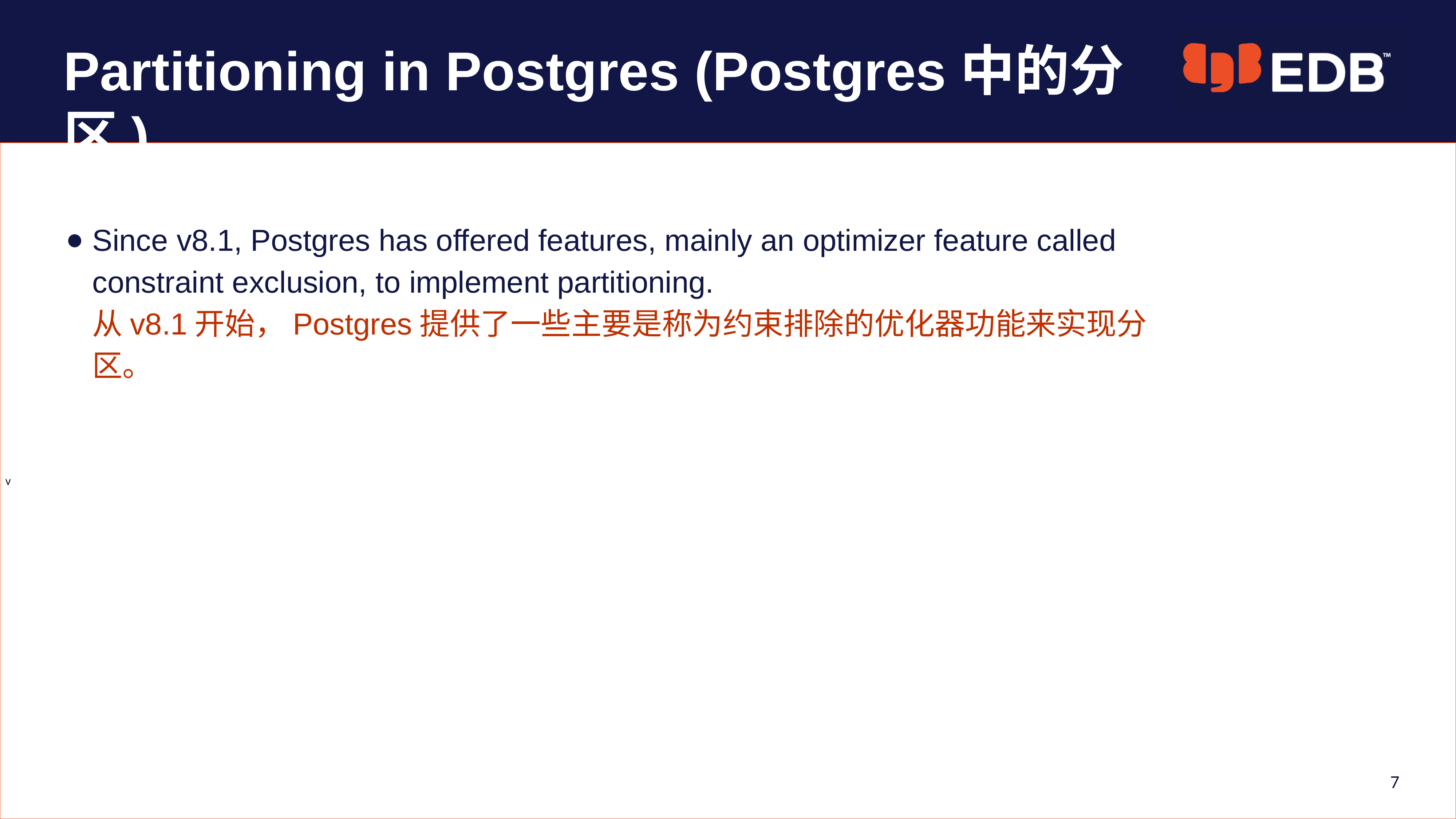

Partitioning in Postgres (Postgres中的分区)
Since v8.1, Postgres has offered features, mainly an optimizer feature called constraint exclusion, to implement partitioning.
从v8.1开始，Postgres提供了一些主要是称为约束排除的优化器功能来实现分区。
7
7